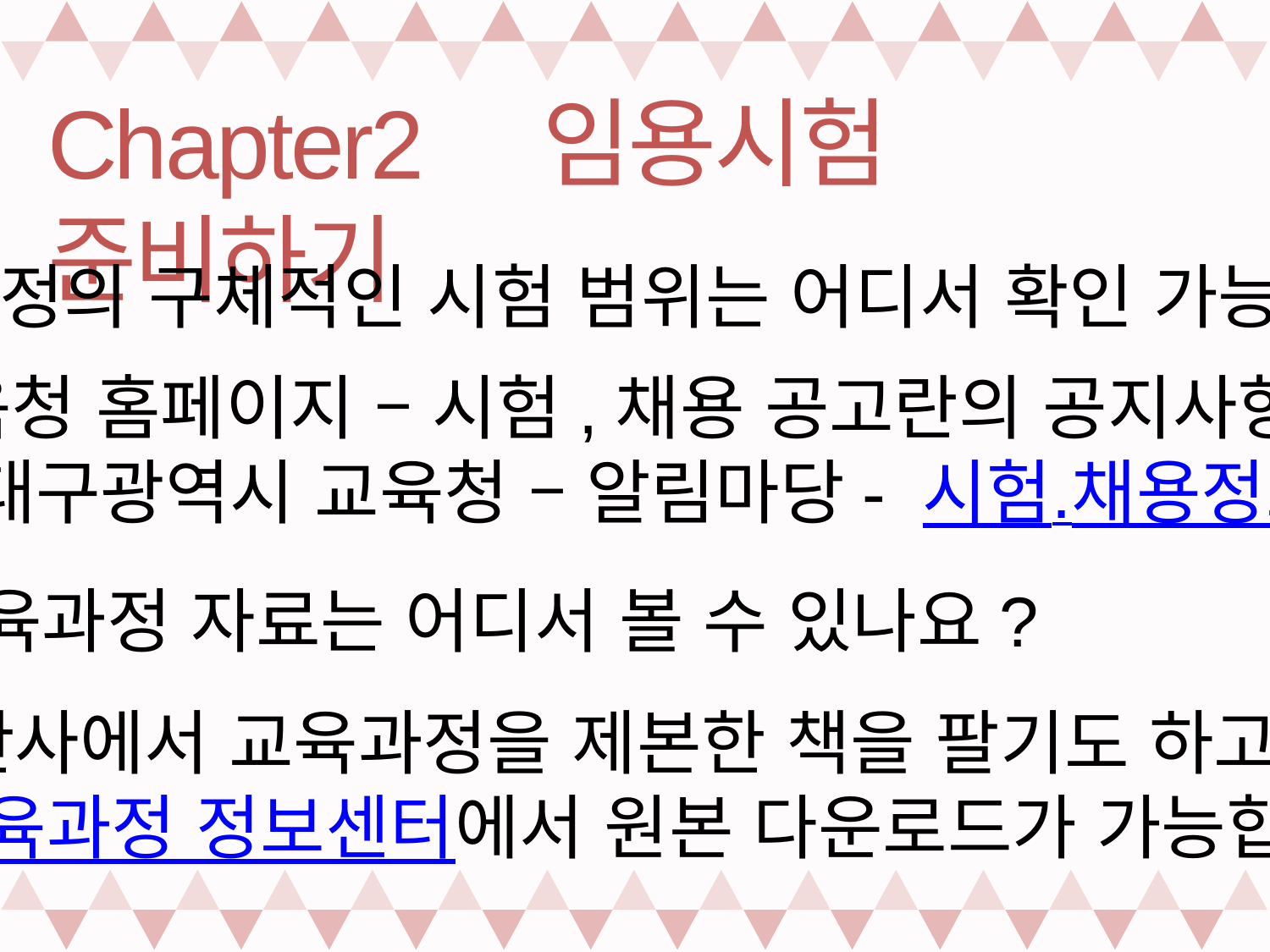

Chapter2    임용시험 준비하기
Q. 교육과정의 구체적인 시험 범위는 어디서 확인 가능한가요?
각 교육청 홈페이지 – 시험,채용 공고란의 공지사항 확인
      예) 대구광역시 교육청 – 알림마당- 시험.채용정보

Q. 교육과정 자료는 어디서 볼 수 있나요?
매년 출판사에서 교육과정을 제본한 책을 팔기도 하고,
      국가 교육과정 정보센터에서 원본 다운로드가 가능합니다.